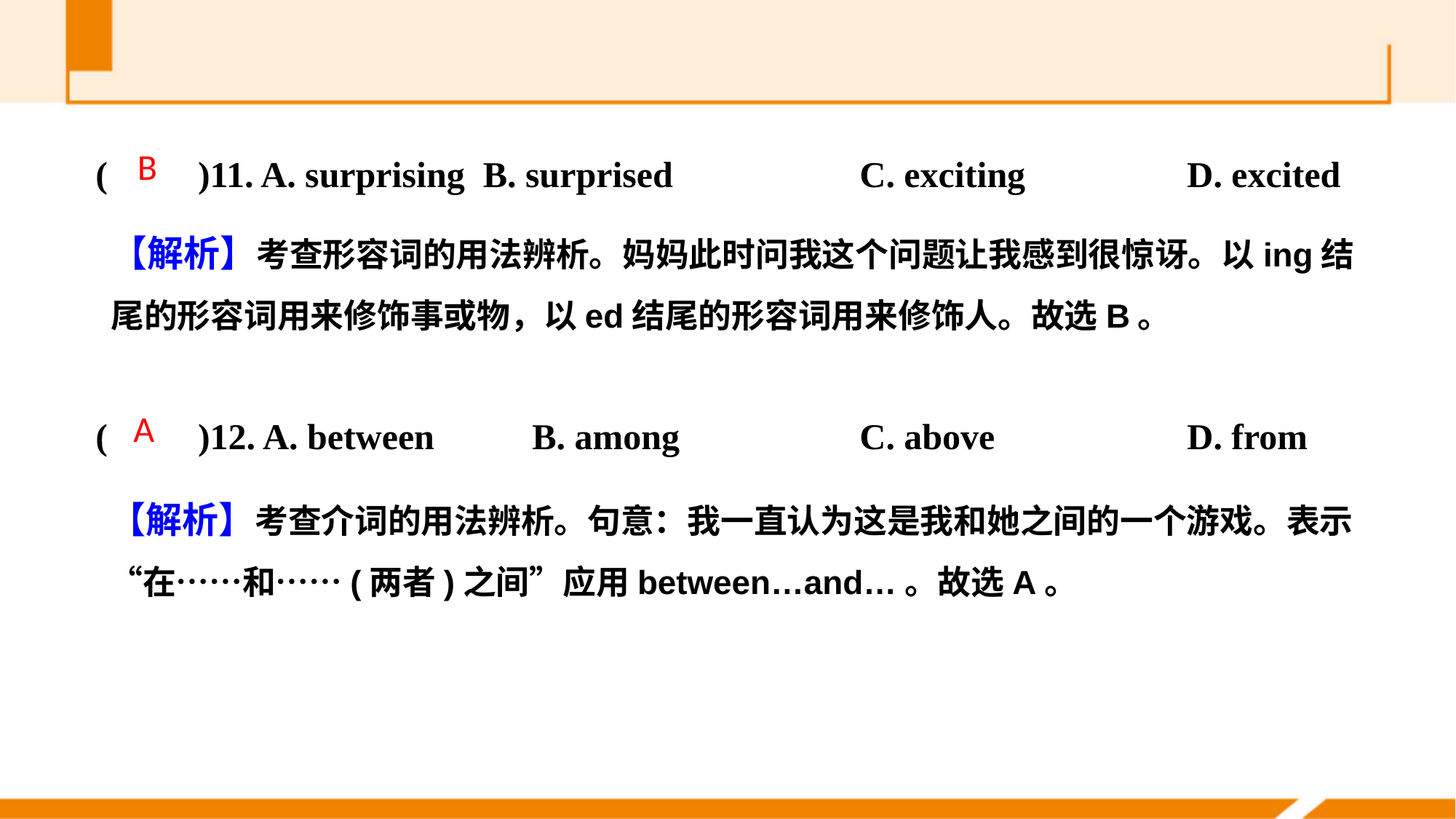

(　　)11. A. surprising  B. surprised		C. exciting  		D. excited

(　　)12. A. between  	B. among		C. above  		D. from
B
【解析】考查形容词的用法辨析。妈妈此时问我这个问题让我感到很惊讶。以­ing结尾的形容词用来修饰事或物，以­ed结尾的形容词用来修饰人。故选B。
A
【解析】考查介词的用法辨析。句意：我一直认为这是我和她之间的一个游戏。表示“在……和……(两者)之间”应用between…and…。故选A。